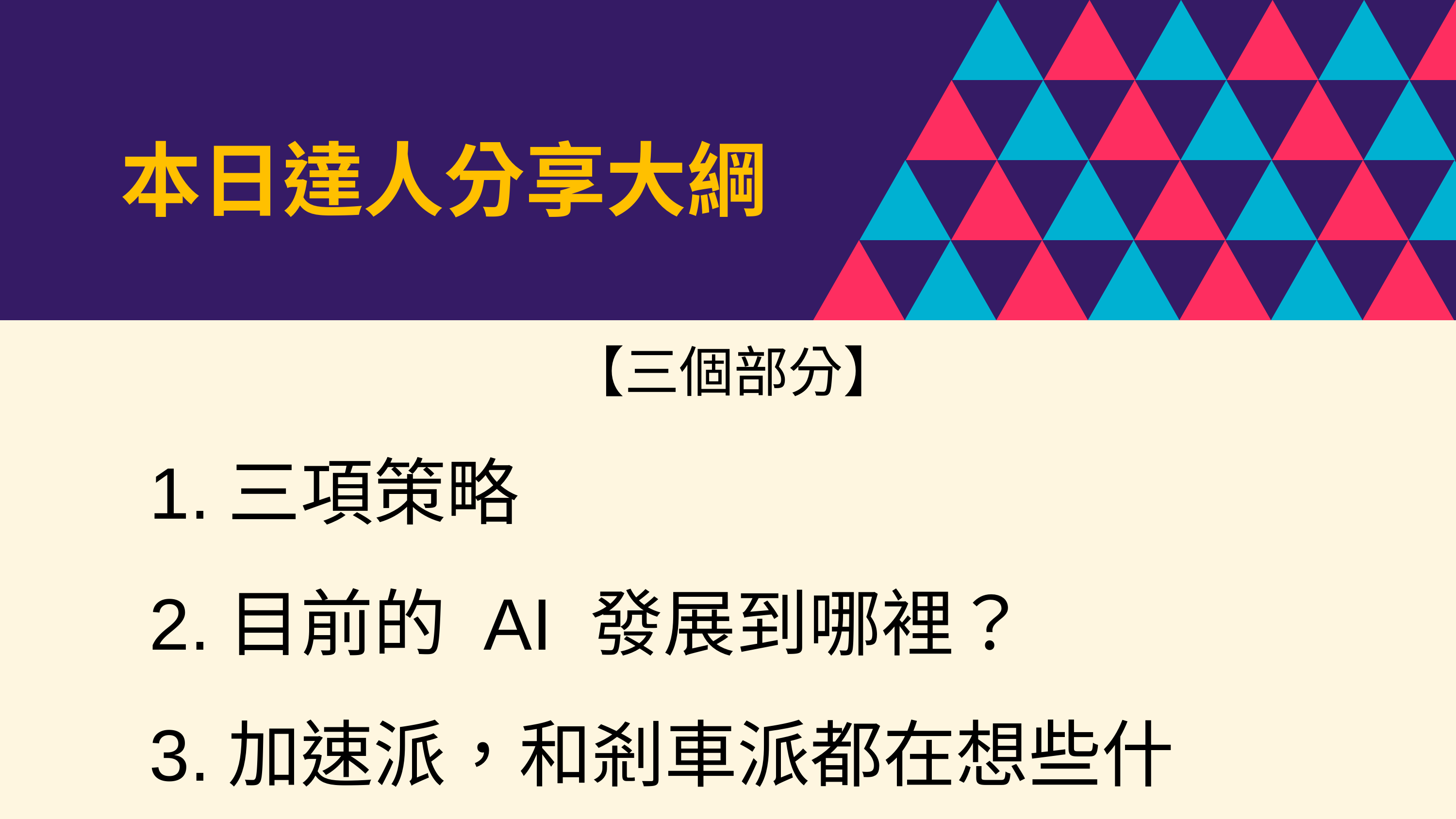

本日達人分享大綱
【三個部分】
1.三項策略
2.目前的 AI 發展到哪裡？
3.加速派，和剎車派都在想些什麼？